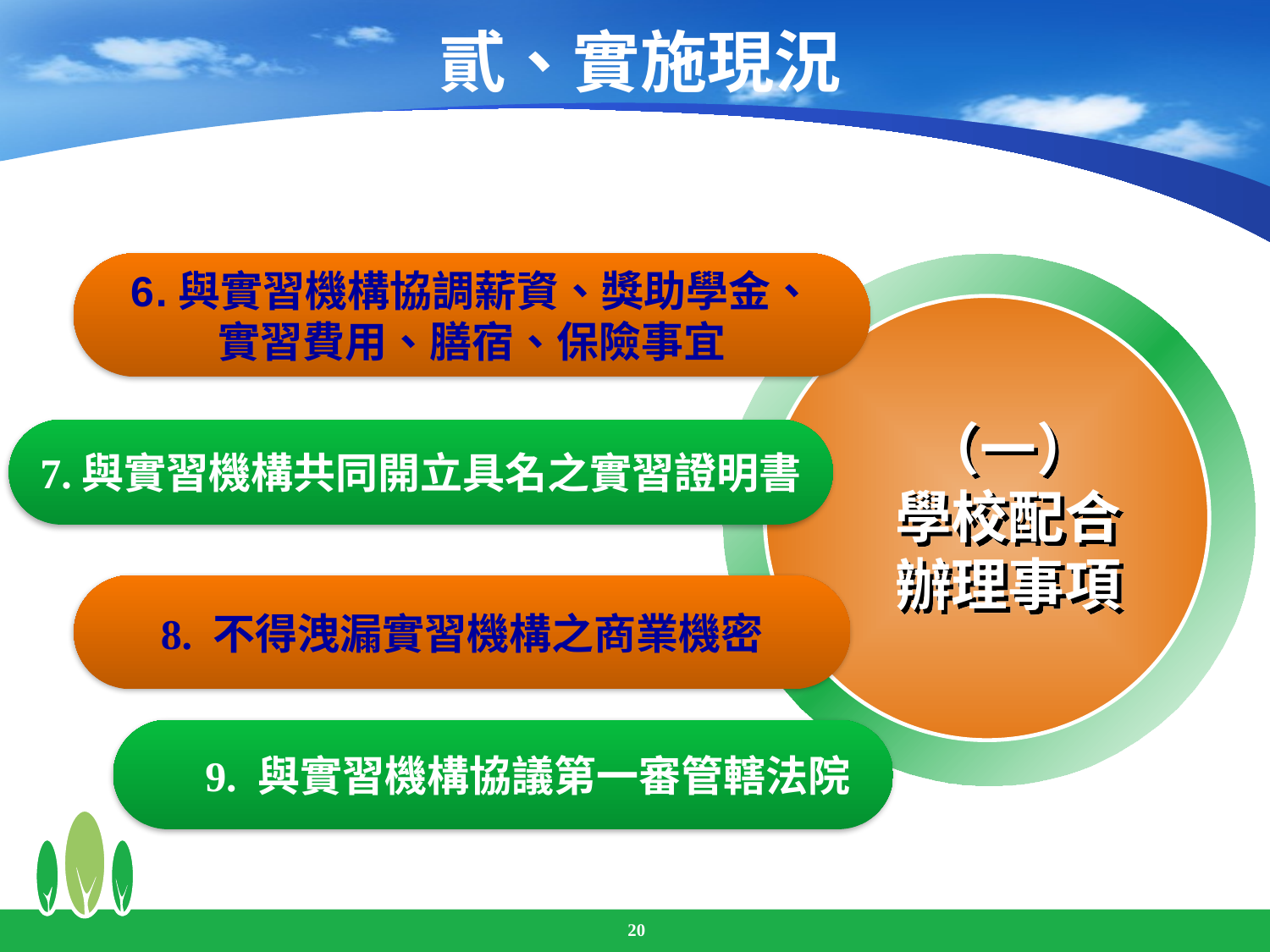

# 貳、實施現況
與實習機構協調薪資、獎助學金、
實習費用、膳宿、保險事宜

（一）
學校配合
辦理事項
7.與實習機構共同開立具名之實習證明書
8. 不得洩漏實習機構之商業機密
9. 與實習機構協議第一審管轄法院
20